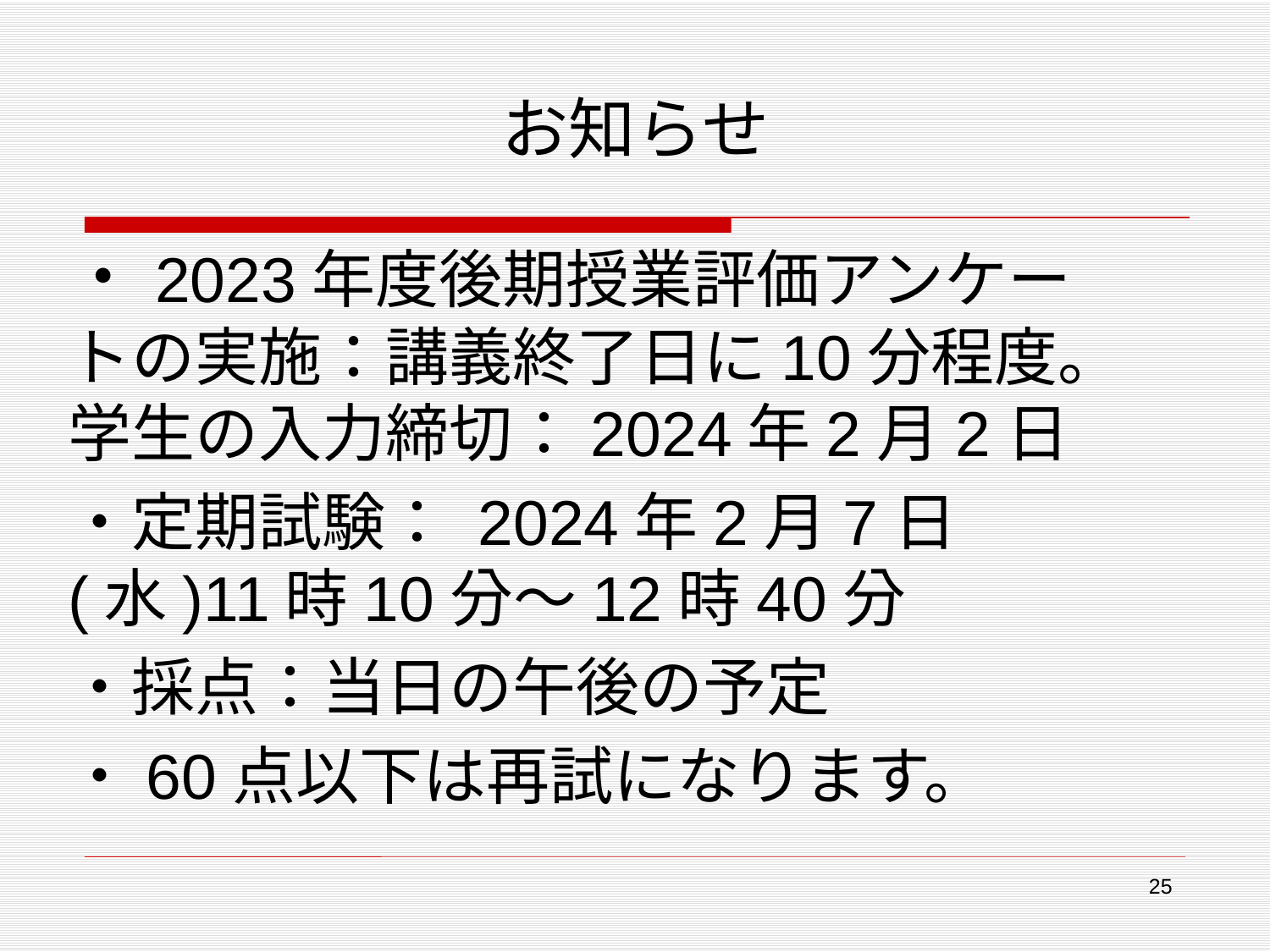

# お知らせ
・2023年度後期授業評価アンケートの実施：講義終了日に10分程度。学生の入力締切：2024年2月2日
・定期試験： 2024年2月7日(水)11時10分～12時40分
・採点：当日の午後の予定
・60点以下は再試になります。

25